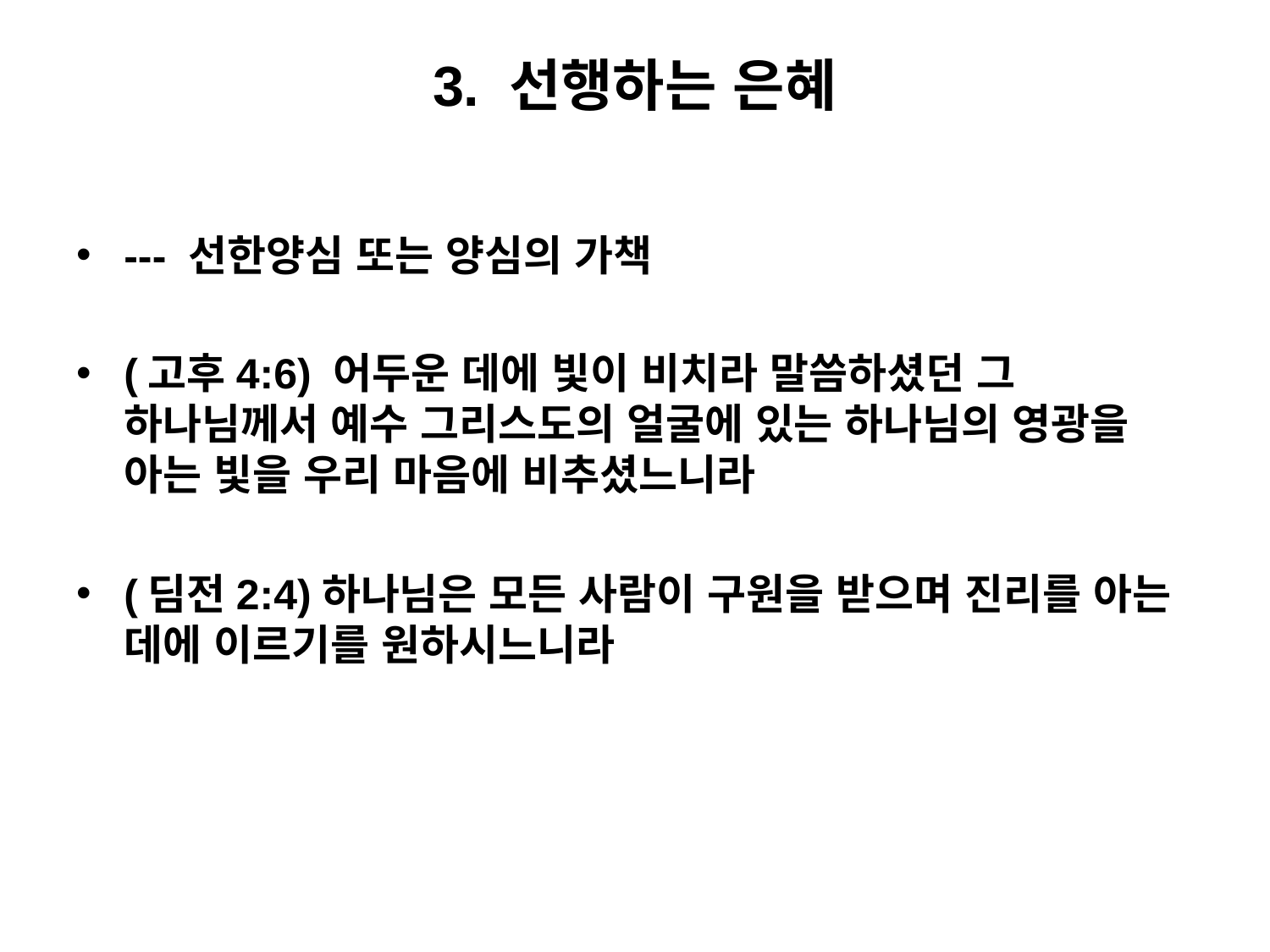

# 3. 선행하는 은혜
--- 선한양심 또는 양심의 가책

(고후4:6) 어두운 데에 빛이 비치라 말씀하셨던 그 하나님께서 예수 그리스도의 얼굴에 있는 하나님의 영광을 아는 빛을 우리 마음에 비추셨느니라

(딤전2:4)하나님은 모든 사람이 구원을 받으며 진리를 아는 데에 이르기를 원하시느니라